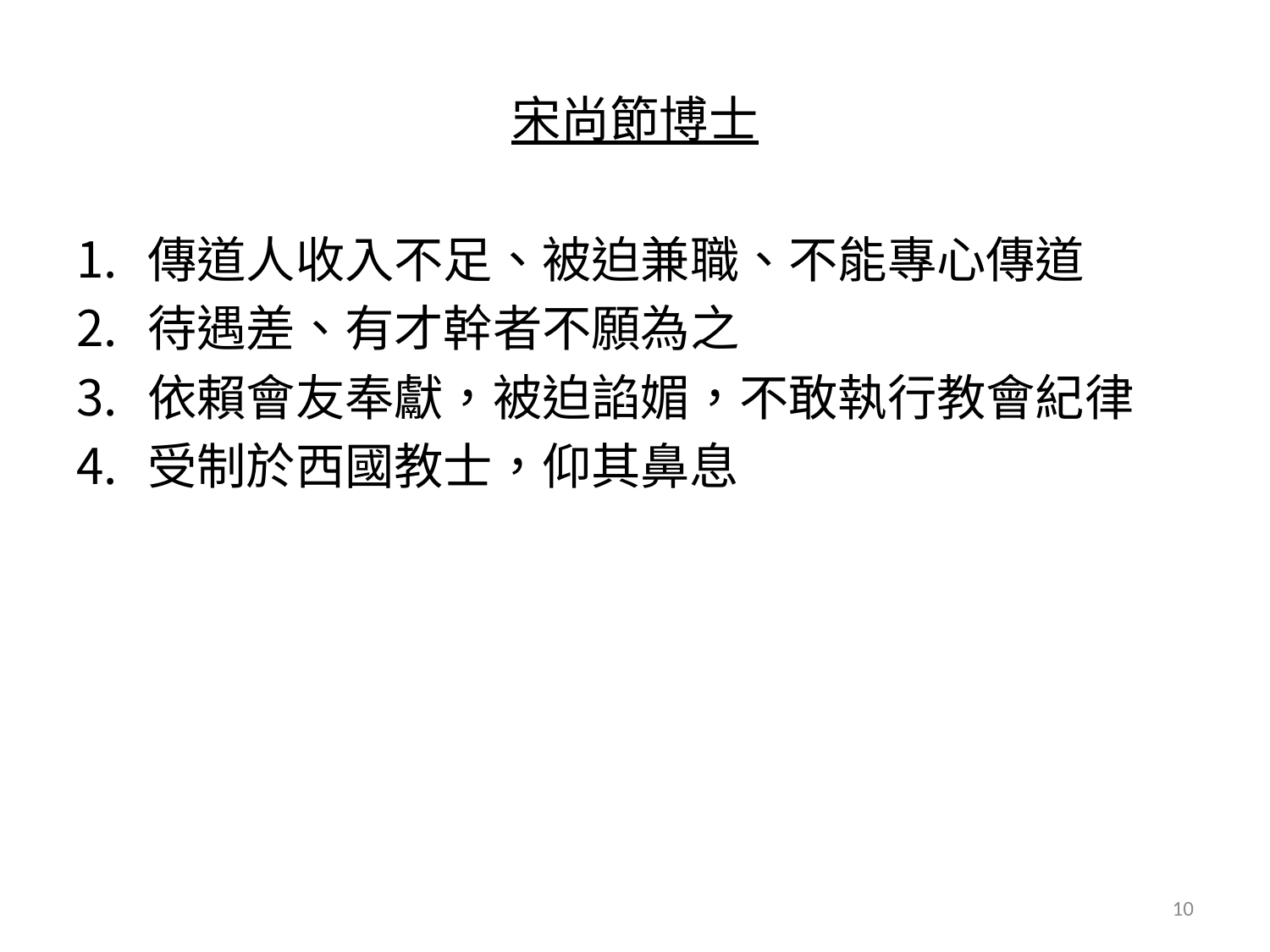

# 宋尚節博士
傳道人收入不足、被迫兼職、不能專心傳道
待遇差、有才幹者不願為之
依賴會友奉獻，被迫諂媚，不敢執行教會紀律
受制於西國教士，仰其鼻息
10